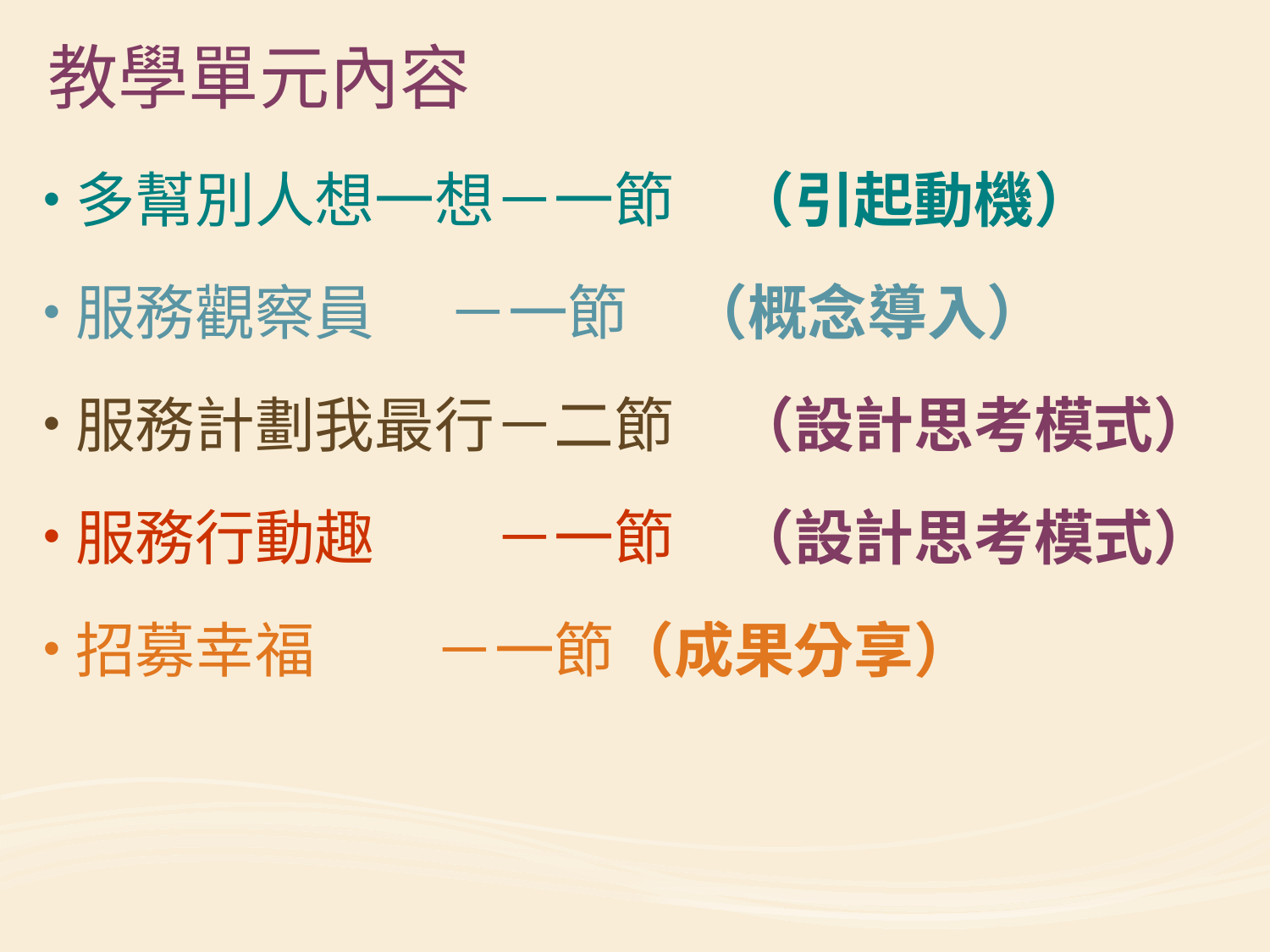

# 教學單元內容
多幫別人想一想－一節　（引起動機）
服務觀察員 　－一節　（概念導入）
服務計劃我最行－二節　（設計思考模式）
服務行動趣　　－一節　（設計思考模式）
招募幸福　　－一節（成果分享）